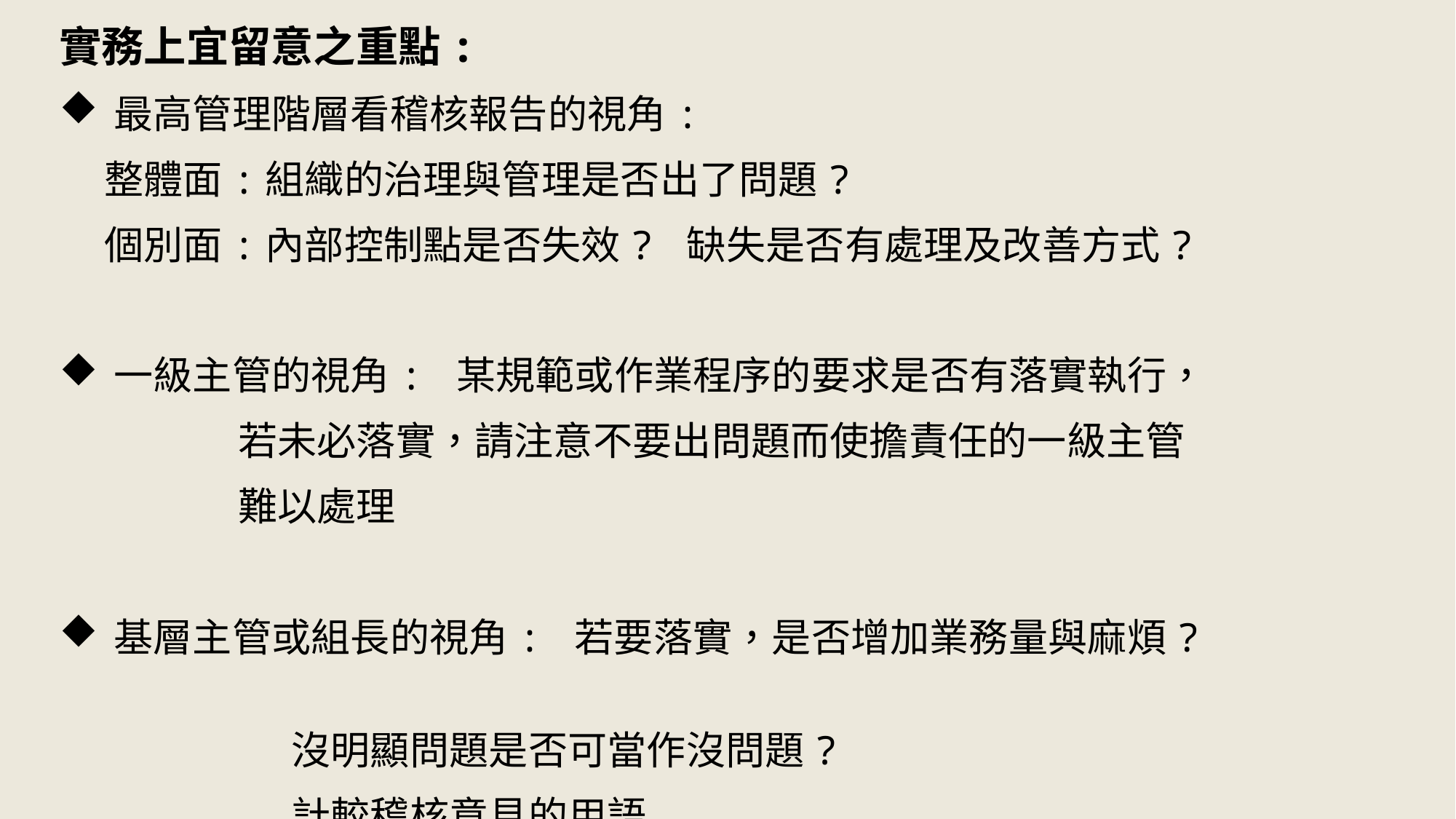

實務上宜留意之重點:
最高管理階層看稽核報告的視角:
    整體面:組織的治理與管理是否出了問題?
    個別面:內部控制點是否失效? 缺失是否有處理及改善方式?

一級主管的視角: 某規範或作業程序的要求是否有落實執行，
                   若未必落實，請注意不要出問題而使擔責任的一級主管
                   難以處理

基層主管或組長的視角: 若要落實，是否增加業務量與麻煩?
                         沒明顯問題是否可當作沒問題?
                         計較稽核意見的用語